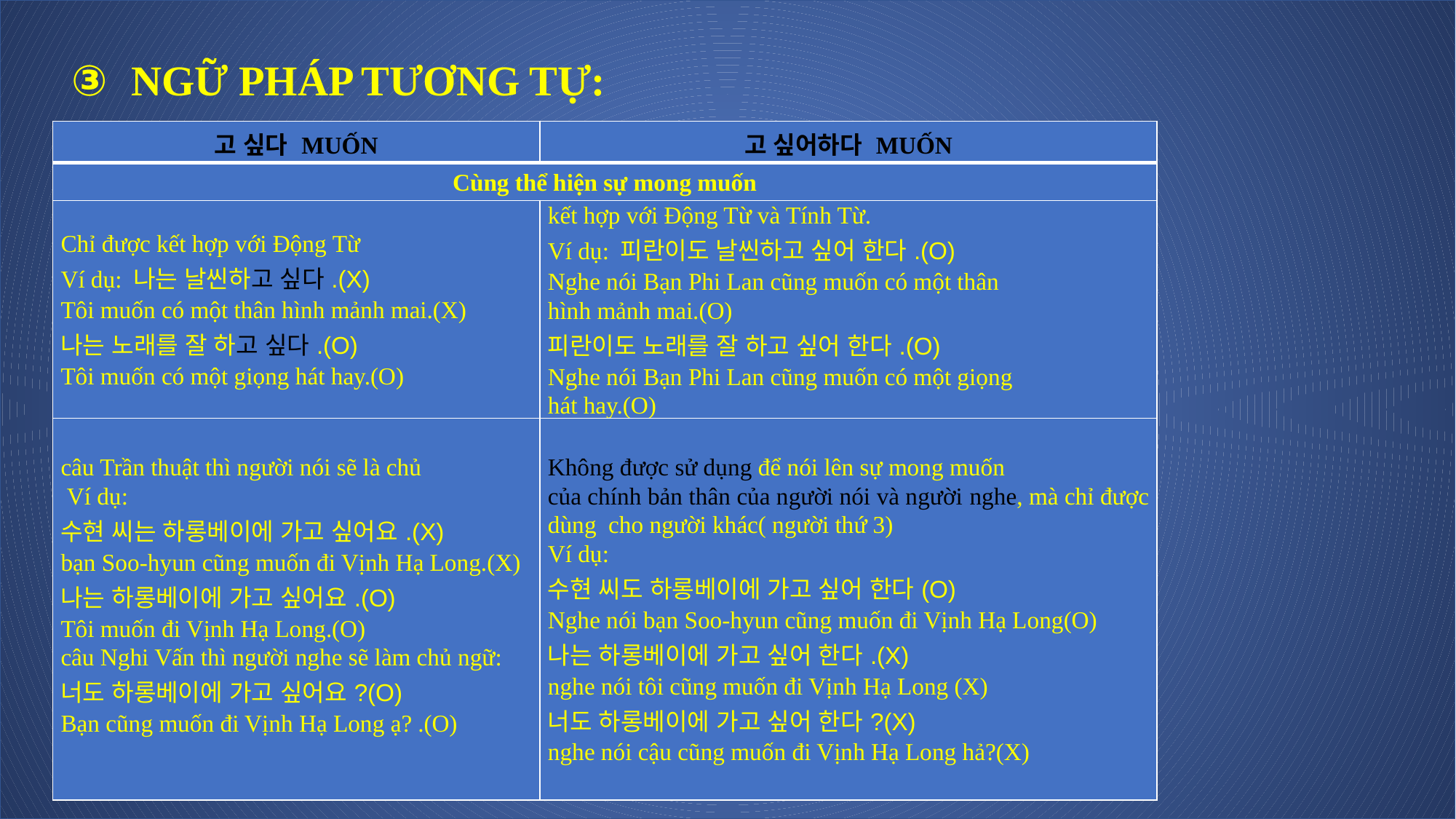

③  NGỮ PHÁP TƯƠNG TỰ:
| 고 싶다 MUỐN | 고 싶어하다 MUỐN |
| --- | --- |
| Cùng thể hiện sự mong muốn |  |
| Chỉ được kết hợp với Động Từ Ví dụ: 나는 날씬하고 싶다.(X) Tôi muốn có một thân hình mảnh mai.(X) 나는 노래를 잘 하고 싶다.(O) Tôi muốn có một giọng hát hay.(O) | kết hợp với Động Từ và Tính Từ. Ví dụ: 피란이도 날씬하고 싶어 한다.(O) Nghe nói Bạn Phi Lan cũng muốn có một thân hình mảnh mai.(O) 피란이도 노래를 잘 하고 싶어 한다.(O) Nghe nói Bạn Phi Lan cũng muốn có một giọng hát hay.(O) |
| câu Trần thuật thì người nói sẽ là chủ  Ví dụ: 수현 씨는 하롱베이에 가고 싶어요.(X) bạn Soo-hyun cũng muốn đi Vịnh Hạ Long.(X) 나는 하롱베이에 가고 싶어요.(O) Tôi muốn đi Vịnh Hạ Long.(O) câu Nghi Vấn thì người nghe sẽ làm chủ ngữ: 너도 하롱베이에 가고 싶어요?(O) Bạn cũng muốn đi Vịnh Hạ Long ạ? .(O) | Không được sử dụng để nói lên sự mong muốn của chính bản thân của người nói và người nghe, mà chỉ được dùng cho người khác( người thứ 3) Ví dụ: 수현 씨도 하롱베이에 가고 싶어 한다(O) Nghe nói bạn Soo-hyun cũng muốn đi Vịnh Hạ Long(O) 나는 하롱베이에 가고 싶어 한다.(X) nghe nói tôi cũng muốn đi Vịnh Hạ Long (X) 너도 하롱베이에 가고 싶어 한다?(X) nghe nói cậu cũng muốn đi Vịnh Hạ Long hả?(X) |